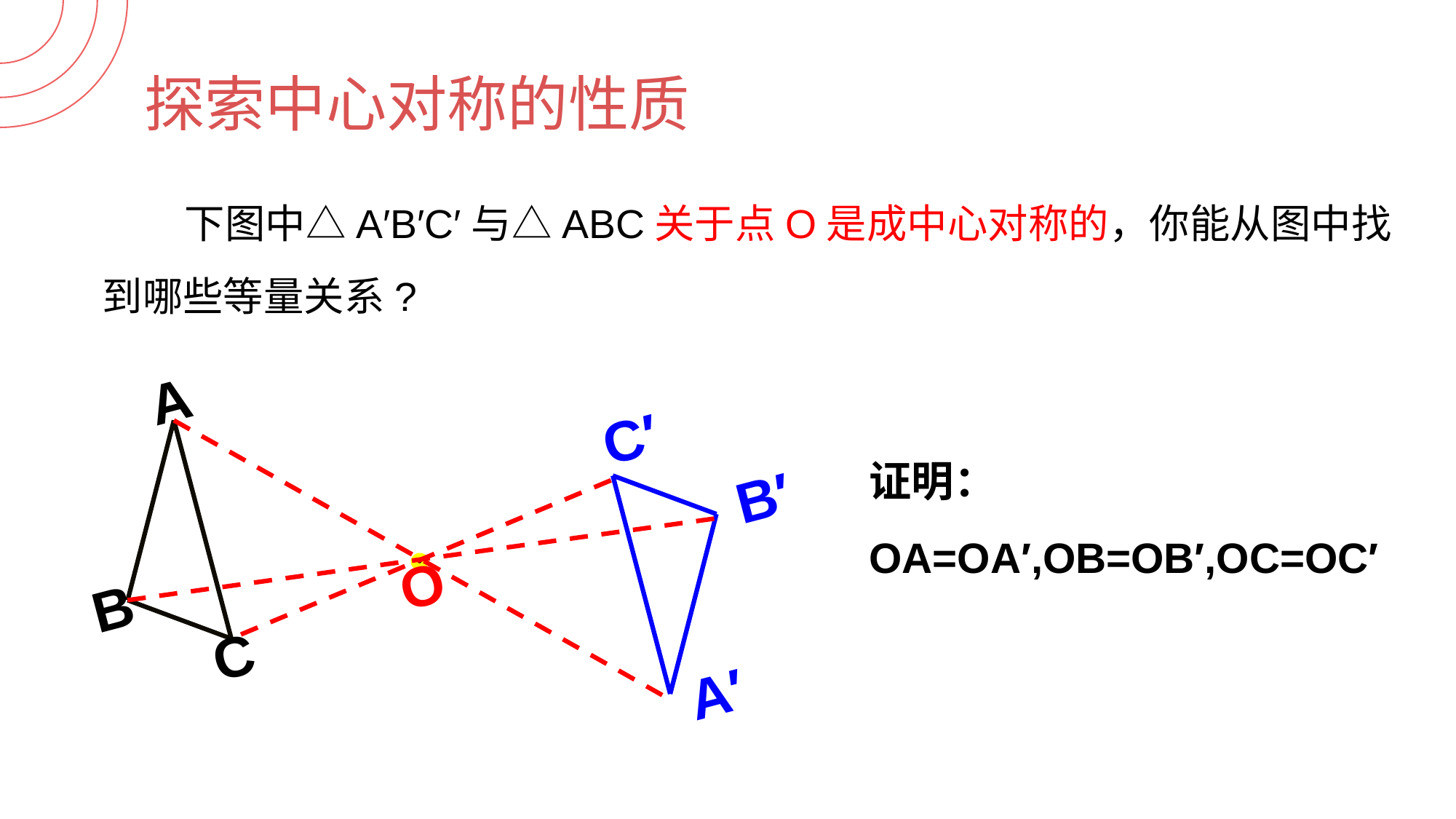

探索中心对称的性质
        下图中△A′B′C′与△ABC关于点O是成中心对称的，你能从图中找到哪些等量关系?
A

C′
B′

O
B
C
A′
证明：
OA=OA′,OB=OB′,OC=OC′